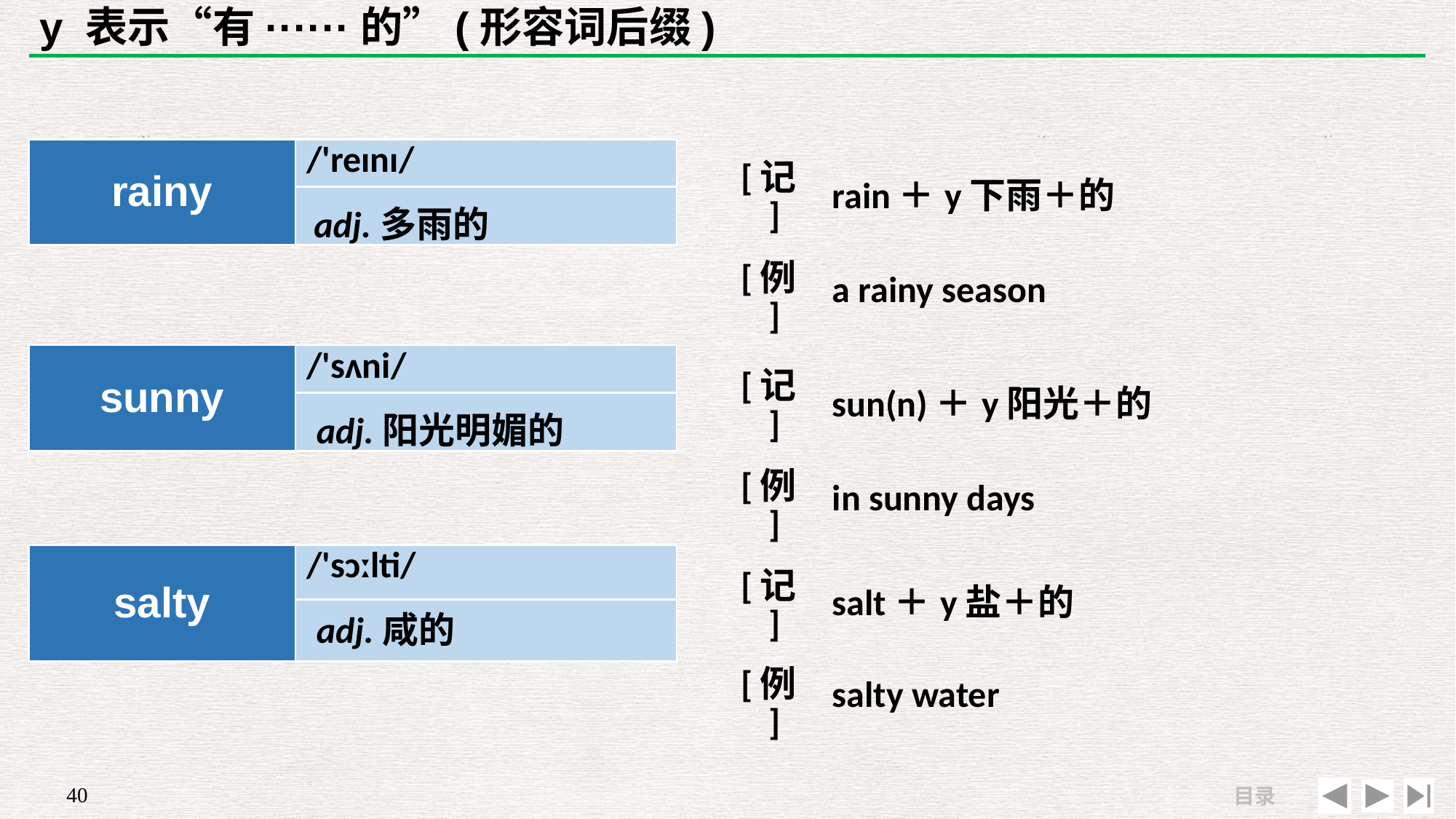

# y 表示“有······的”(形容词后缀)

| rainy | /'reɪnɪ/ |
| --- | --- |
|  |  |
| [记] | rain＋y下雨＋的 |
| --- | --- |
| [例] | a rainy season |
adj.多雨的
| sunny | /'sʌni/ |
| --- | --- |
|  |  |
| [记] | sun(n)＋y阳光＋的 |
| --- | --- |
| [例] | in sunny days |
adj.阳光明媚的
| salty | /'sɔːlti/ |
| --- | --- |
|  |  |
| [记] | salt＋y盐＋的 |
| --- | --- |
| [例] | salty water |
adj.咸的